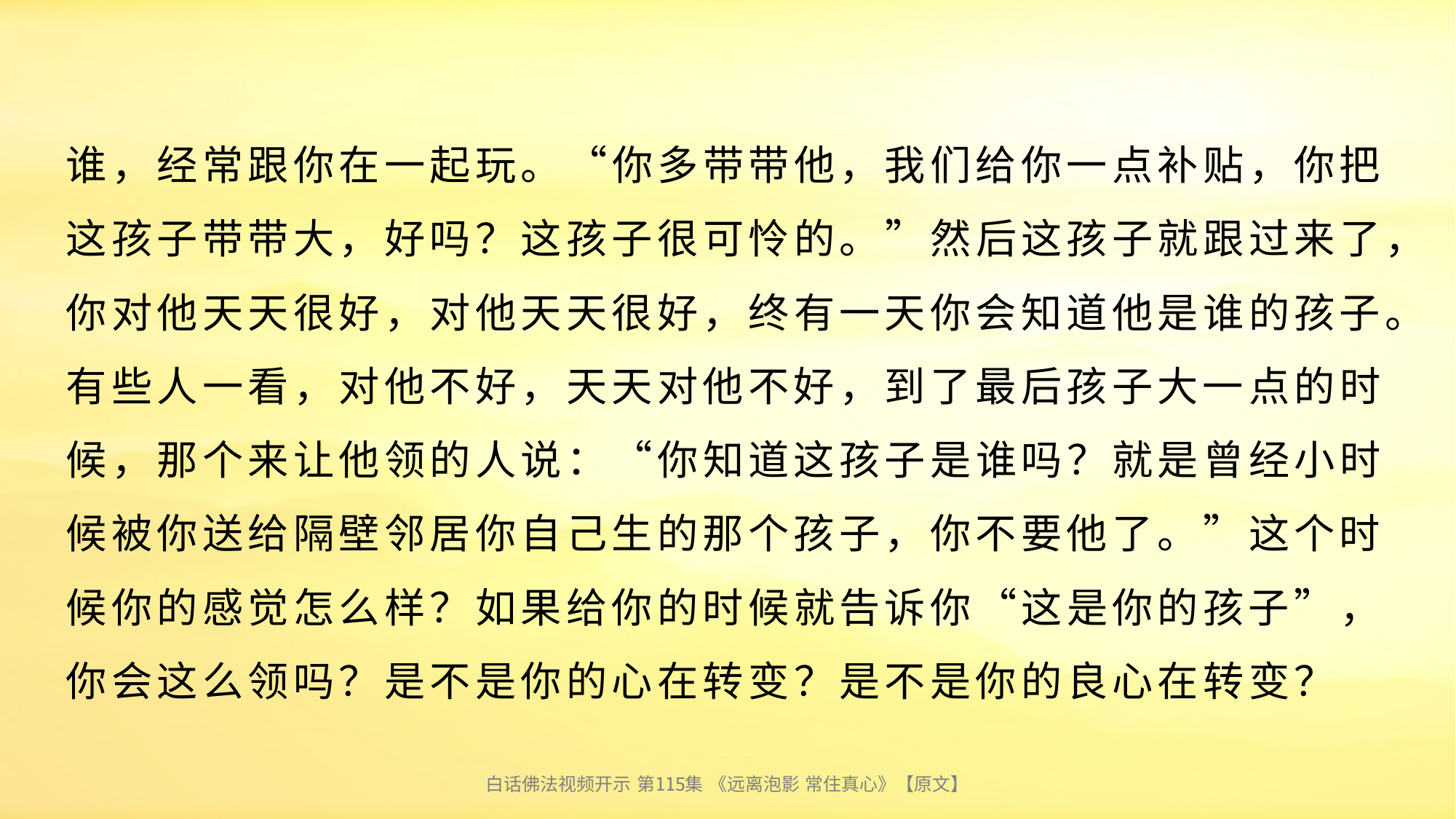

# 谁，经常跟你在一起玩。“你多带带他，我们给你一点补贴，你把这孩子带带大，好吗？这孩子很可怜的。”然后这孩子就跟过来了，你对他天天很好，对他天天很好，终有一天你会知道他是谁的孩子。有些人一看，对他不好，天天对他不好，到了最后孩子大一点的时候，那个来让他领的人说：“你知道这孩子是谁吗？就是曾经小时候被你送给隔壁邻居你自己生的那个孩子，你不要他了。”这个时候你的感觉怎么样？如果给你的时候就告诉你“这是你的孩子”，你会这么领吗？是不是你的心在转变？是不是你的良心在转变？
白话佛法视频开示 第115集 《远离泡影 常住真心》【原文】